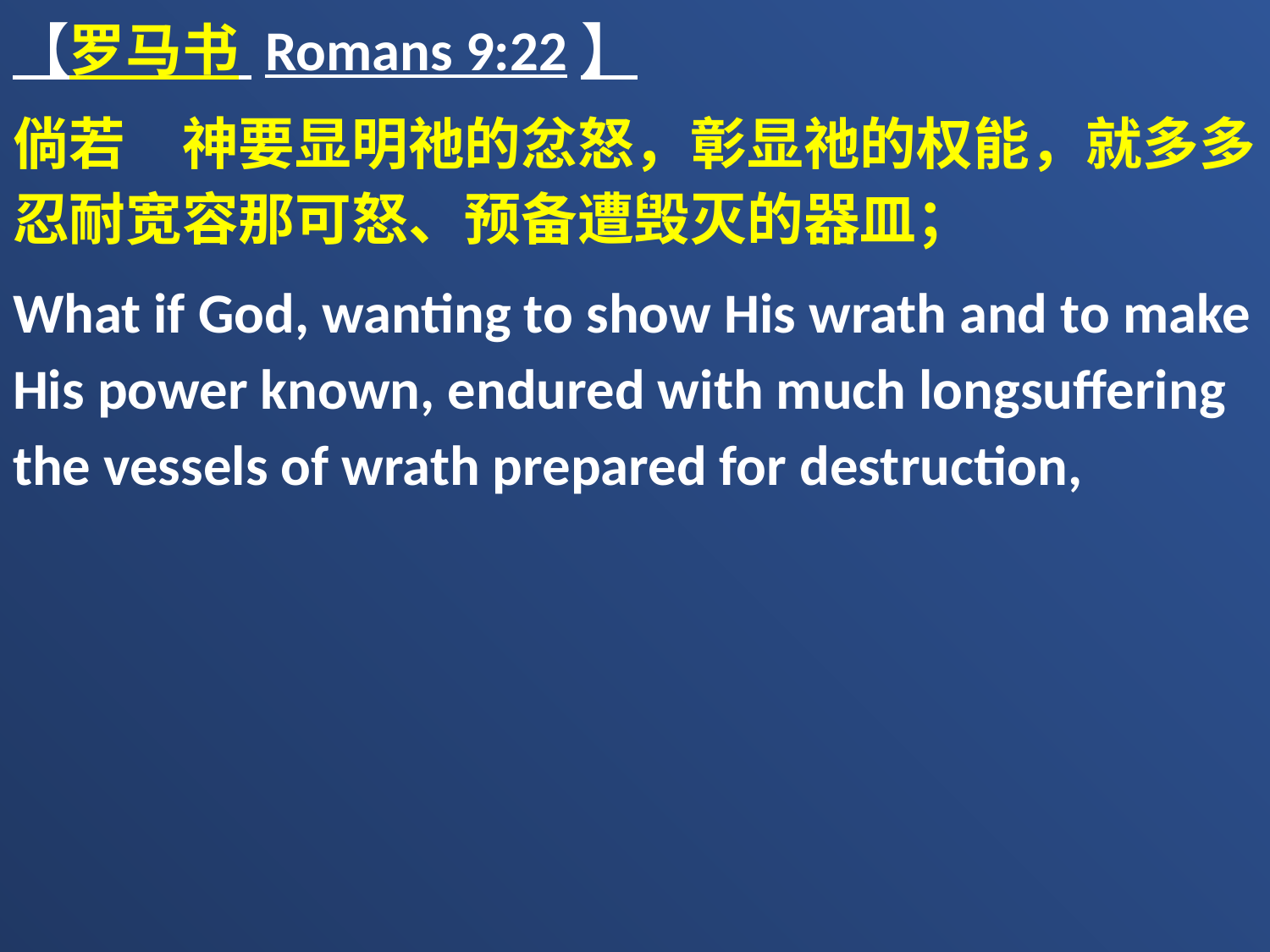

【罗马书 Romans 9:22】
倘若　神要显明祂的忿怒，彰显祂的权能，就多多忍耐宽容那可怒、预备遭毁灭的器皿；
What if God, wanting to show His wrath and to make His power known, endured with much longsuffering the vessels of wrath prepared for destruction,